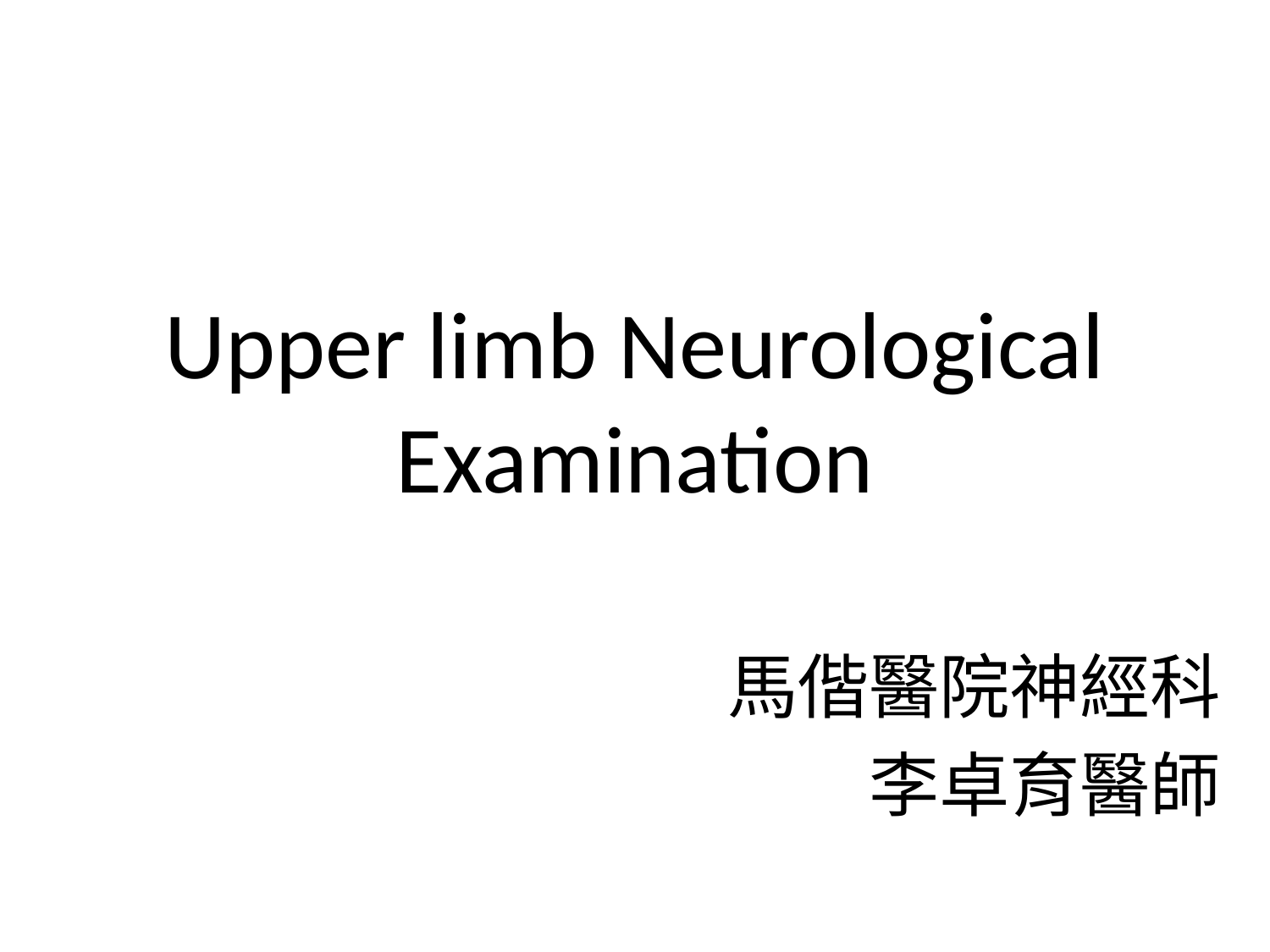

# Upper limb Neurological Examination
馬偕醫院神經科
李卓育醫師